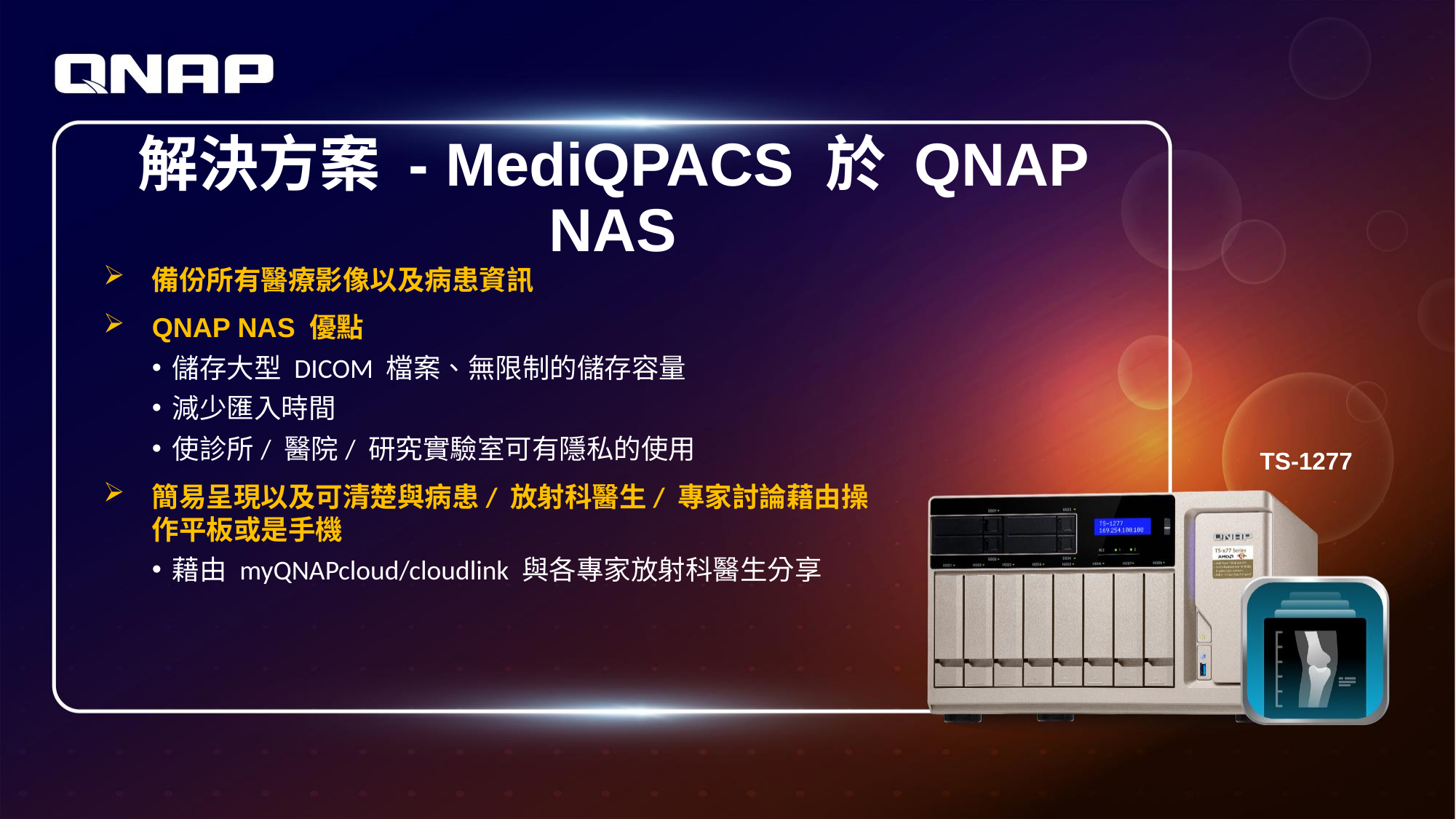

# 解決方案 - MediQPACS 於 QNAP NAS
備份所有醫療影像以及病患資訊
QNAP NAS 優點
儲存大型 DICOM 檔案、無限制的儲存容量
減少匯入時間
使診所/ 醫院/ 研究實驗室可有隱私的使用
簡易呈現以及可清楚與病患/ 放射科醫生/ 專家討論藉由操作平板或是手機
藉由 myQNAPcloud/cloudlink 與各專家放射科醫生分享
TS-1277